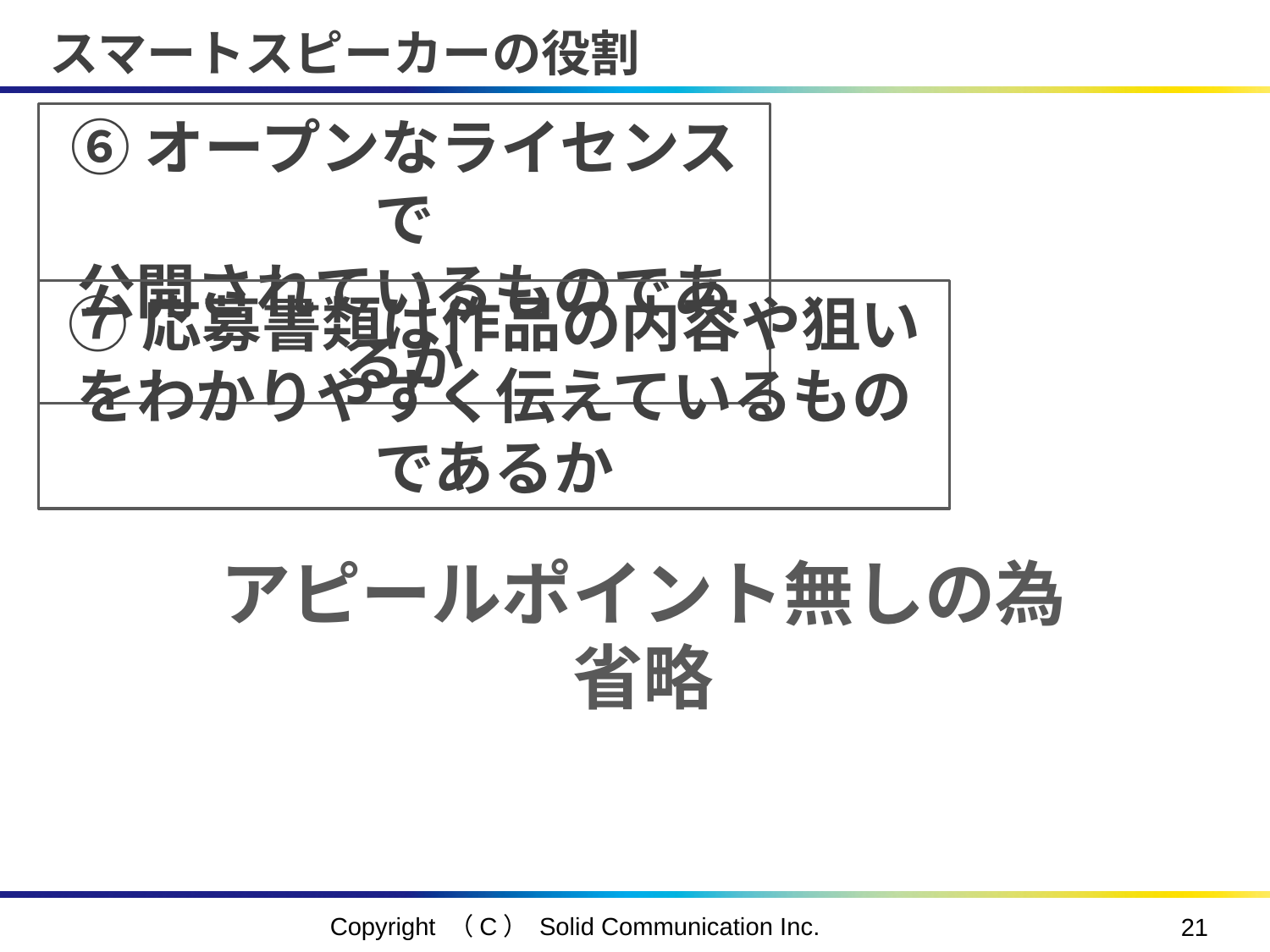

# スマートスピーカーの役割
⑥オープンなライセンスで
公開されているものであるか
⑦応募書類は作品の内容や狙いをわかりやすく伝えているものであるか
アピールポイント無しの為
省略
Copyright （C） Solid Communication Inc.
21